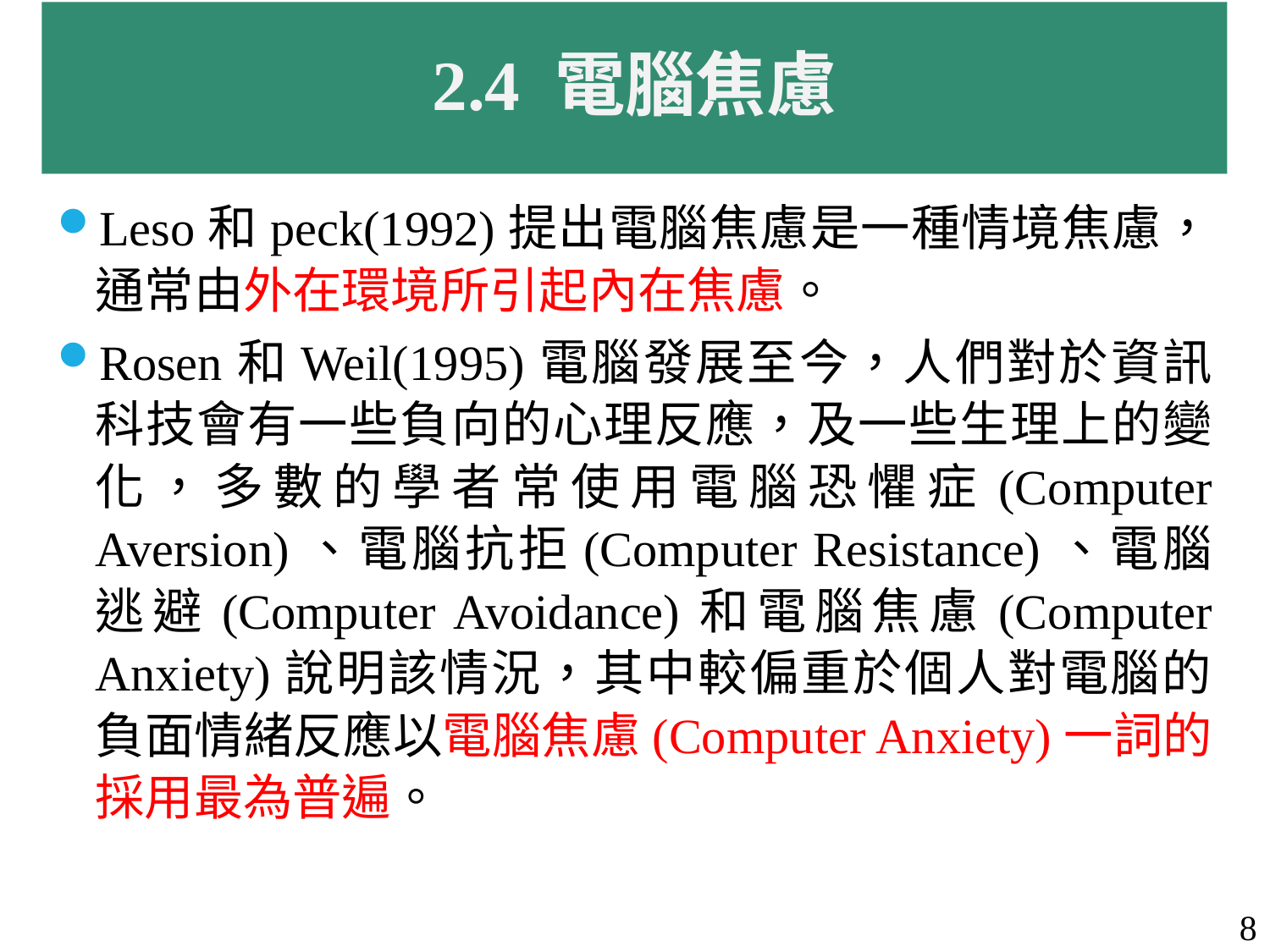

# 2.4 電腦焦慮
Leso和peck(1992)提出電腦焦慮是一種情境焦慮，通常由外在環境所引起內在焦慮。
Rosen和Weil(1995)電腦發展至今，人們對於資訊科技會有一些負向的心理反應，及一些生理上的變化，多數的學者常使用電腦恐懼症(Computer Aversion)、電腦抗拒(Computer Resistance)、電腦逃避(Computer Avoidance)和電腦焦慮(Computer Anxiety)說明該情況，其中較偏重於個人對電腦的負面情緒反應以電腦焦慮(Computer Anxiety)一詞的採用最為普遍。

2012/5/26
8